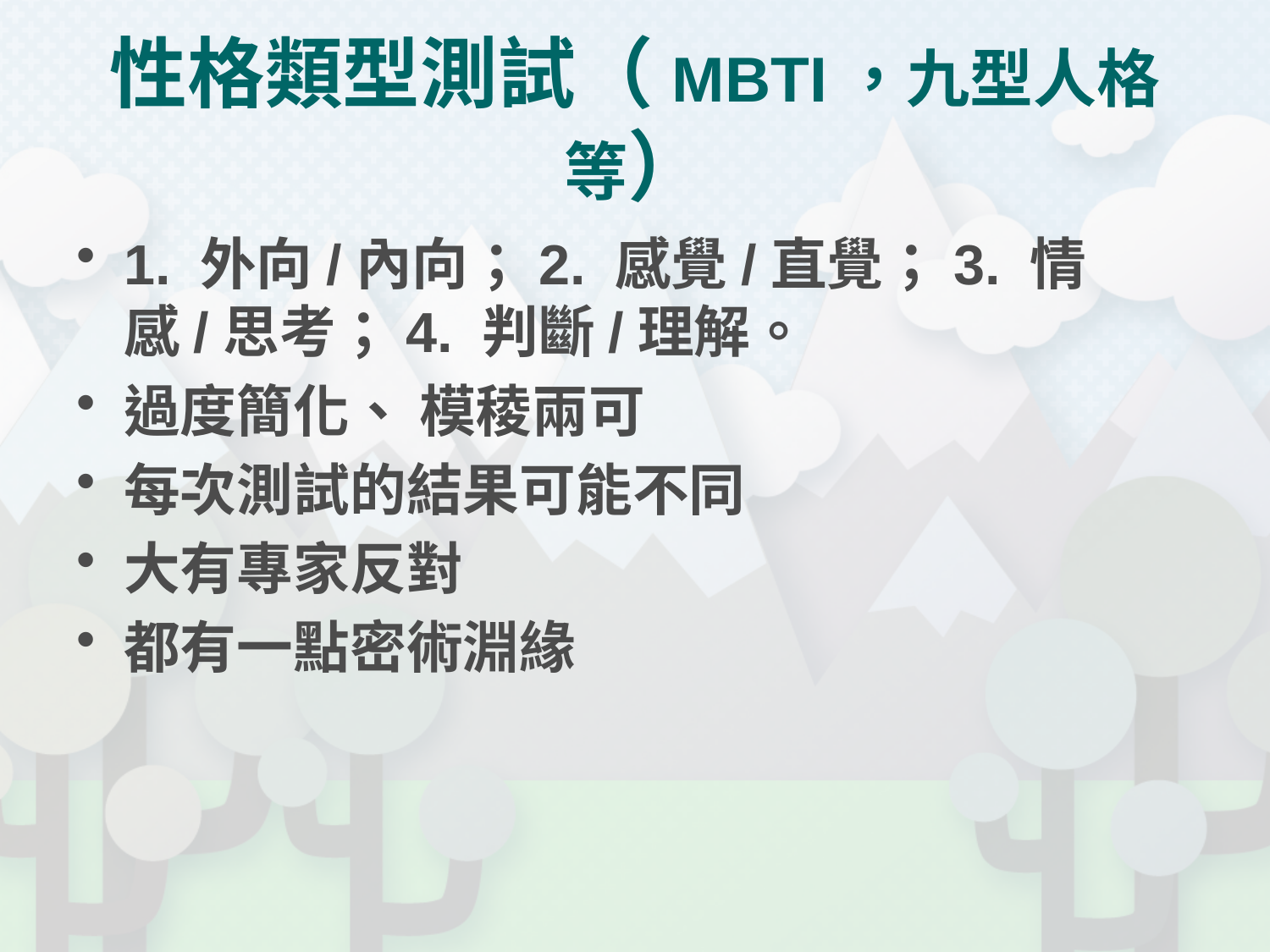

# 性格類型測試（MBTI，九型人格等）
1. 外向/內向；2. 感覺/直覺；3. 情感/思考；4. 判斷/理解。
過度簡化、 模稜兩可
每次測試的結果可能不同
大有專家反對
都有一點密術淵緣